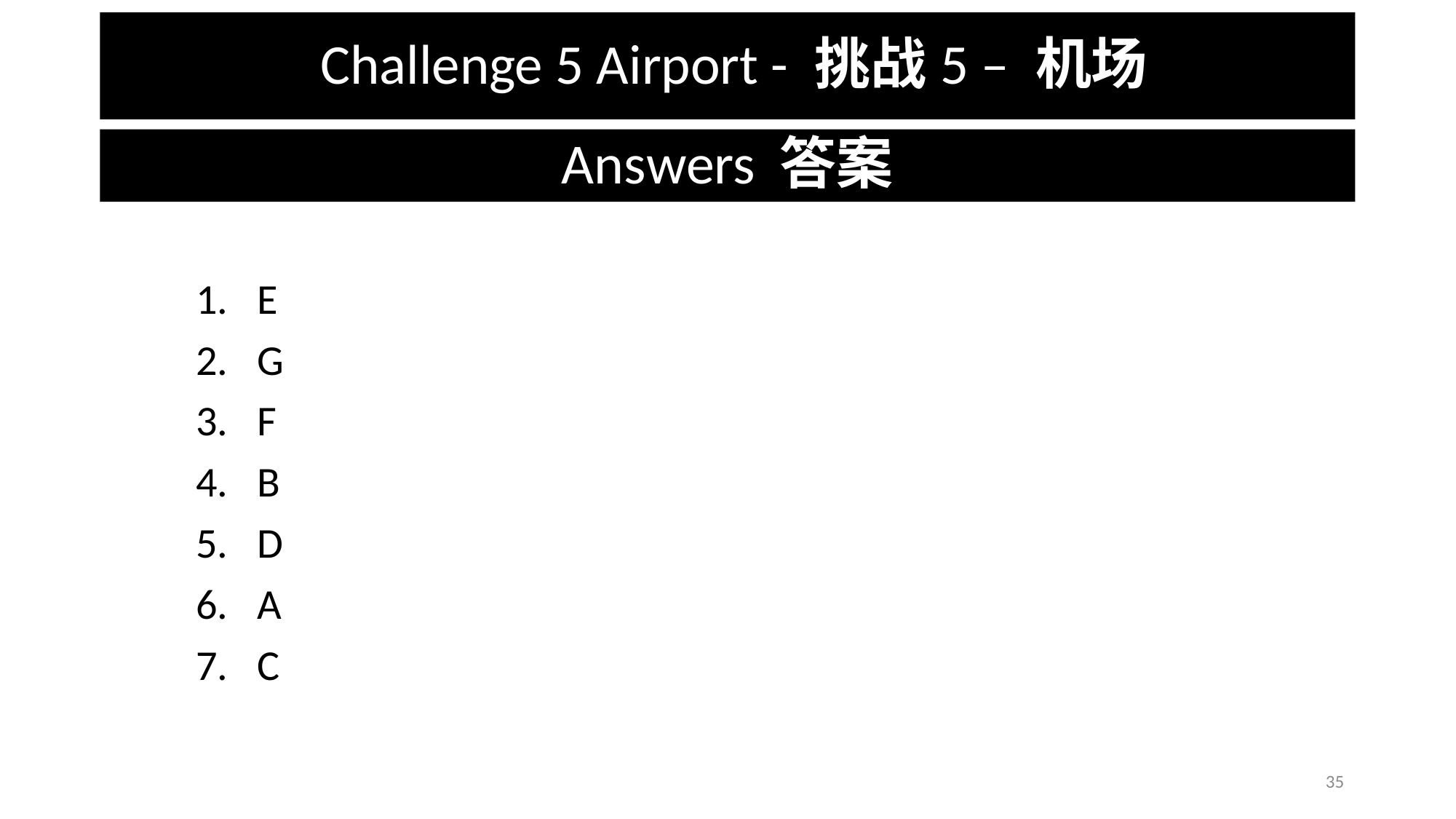

# Challenge 5 Airport - 挑战5 – 机场
Answers 答案
E
G
F
B
D
A
C
35